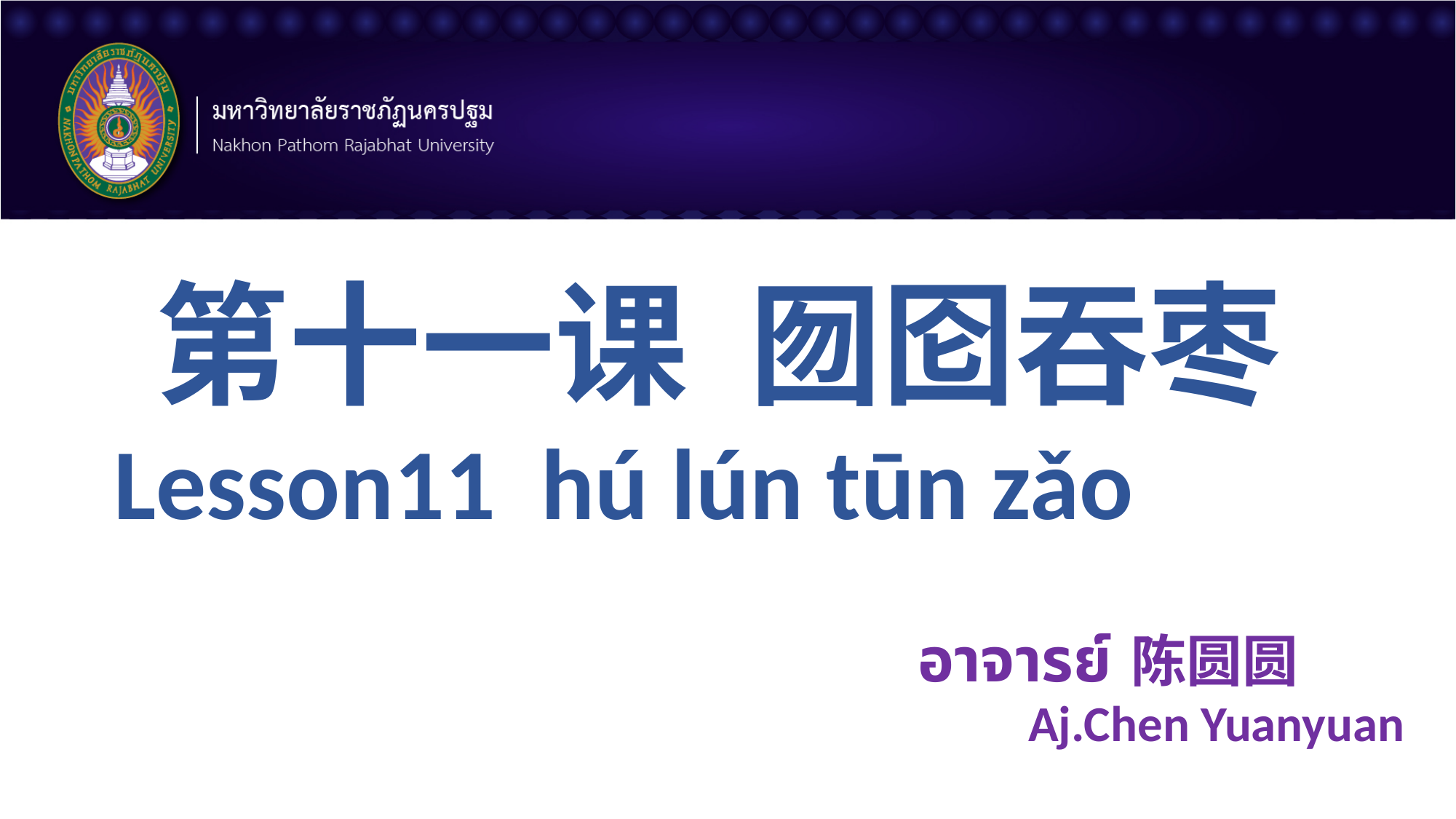

# 第十一课  囫囵吞枣
   Lesson11  hú lún tūn zǎo

                                                                                                                  อาจารย์ 陈圆圆
Aj.Chen Yuanyuan